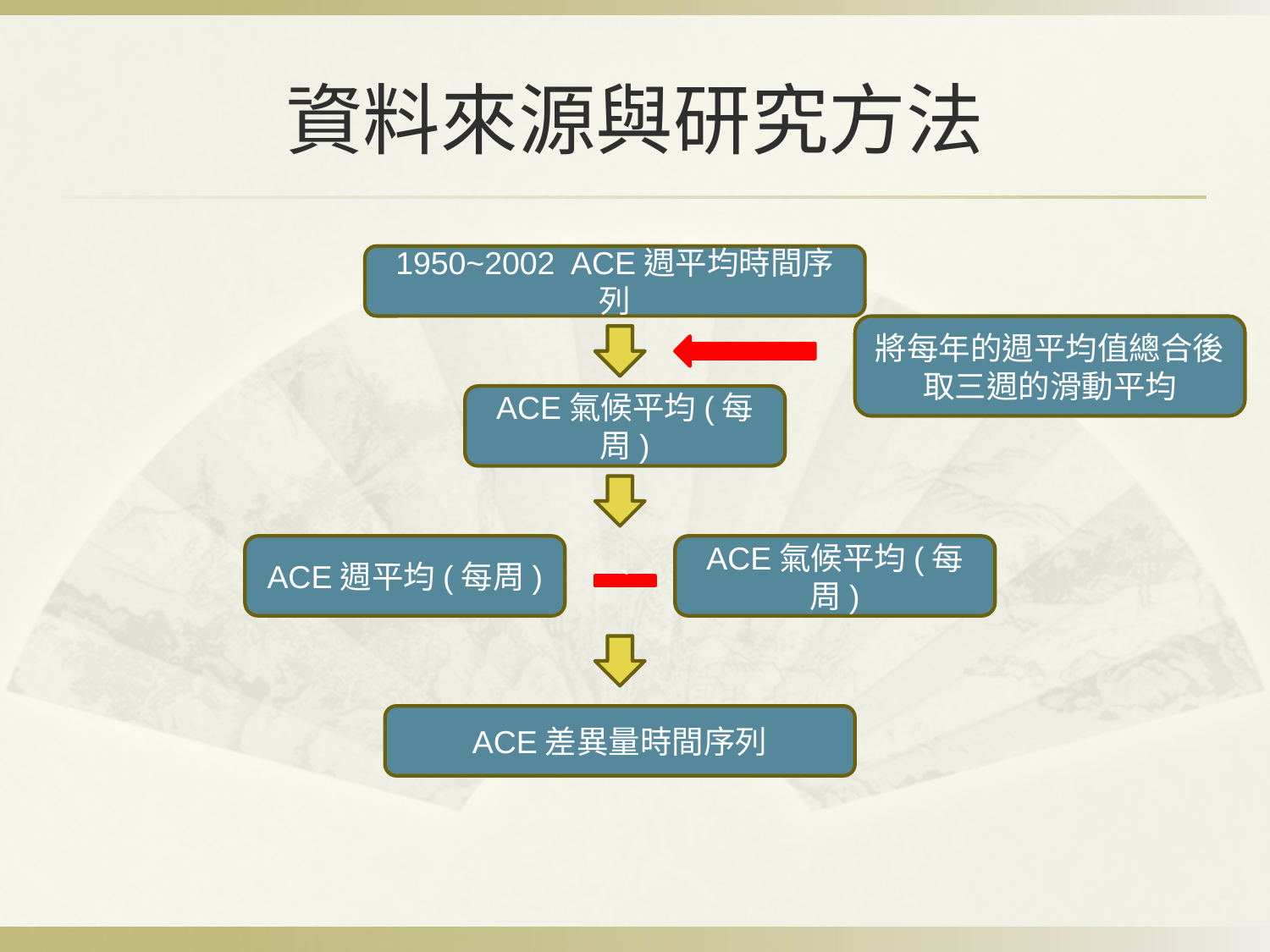

# 資料來源與研究方法
1950~2002  ACE週平均時間序列
將每年的週平均值總合後取三週的滑動平均

ACE氣候平均(每周)

ACE週平均(每周)
ACE氣候平均(每周)
`

ACE差異量時間序列